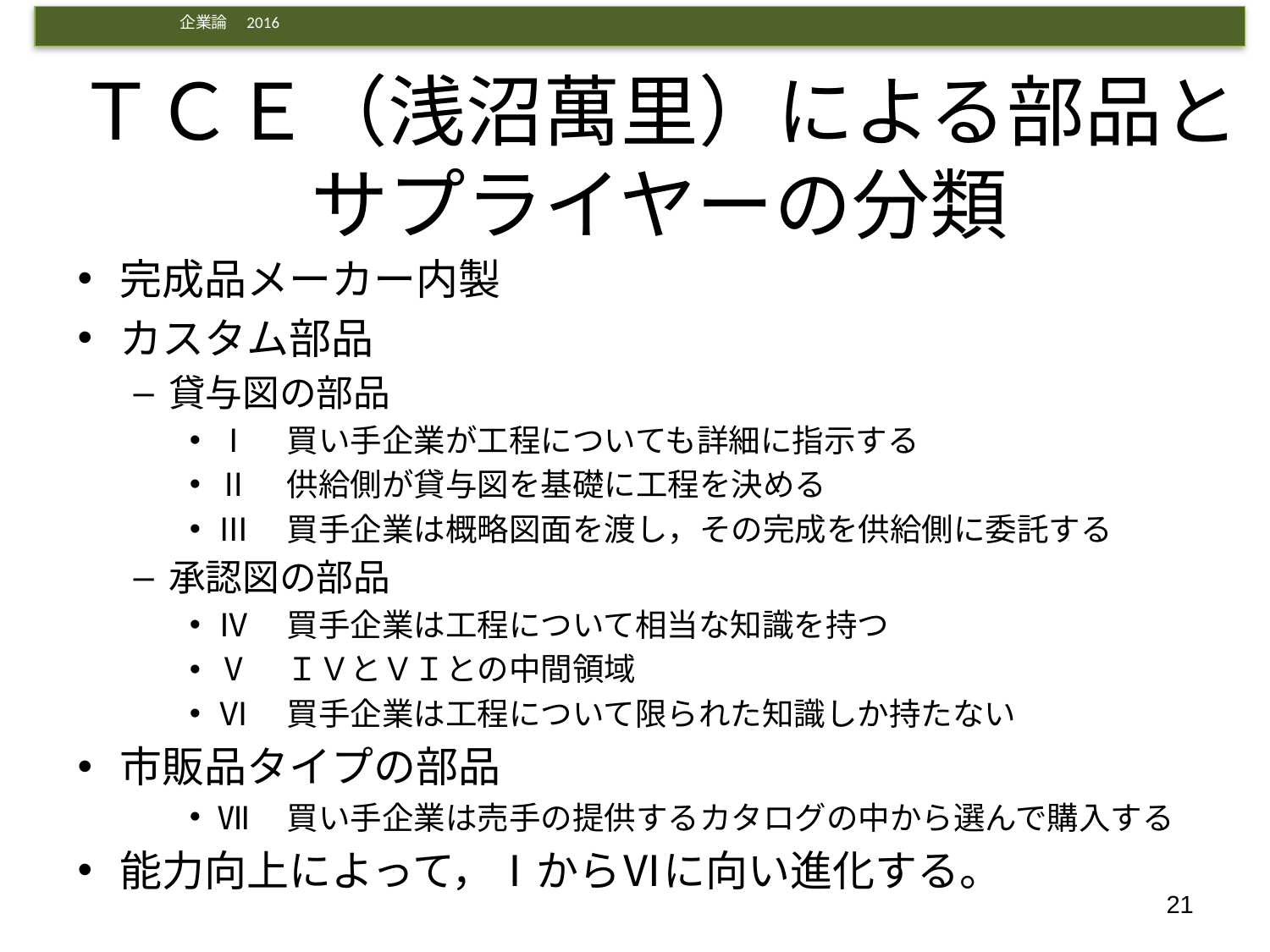

# ＴＣＥ（浅沼萬里）による部品とサプライヤーの分類
完成品メーカー内製
カスタム部品
貸与図の部品
Ⅰ　買い手企業が工程についても詳細に指示する
Ⅱ　供給側が貸与図を基礎に工程を決める
Ⅲ　買手企業は概略図面を渡し，その完成を供給側に委託する
承認図の部品
Ⅳ　買手企業は工程について相当な知識を持つ
Ⅴ　ＩＶとＶＩとの中間領域
Ⅵ　買手企業は工程について限られた知識しか持たない
市販品タイプの部品
Ⅶ　買い手企業は売手の提供するカタログの中から選んで購入する
能力向上によって，ⅠからⅥに向い進化する。

21